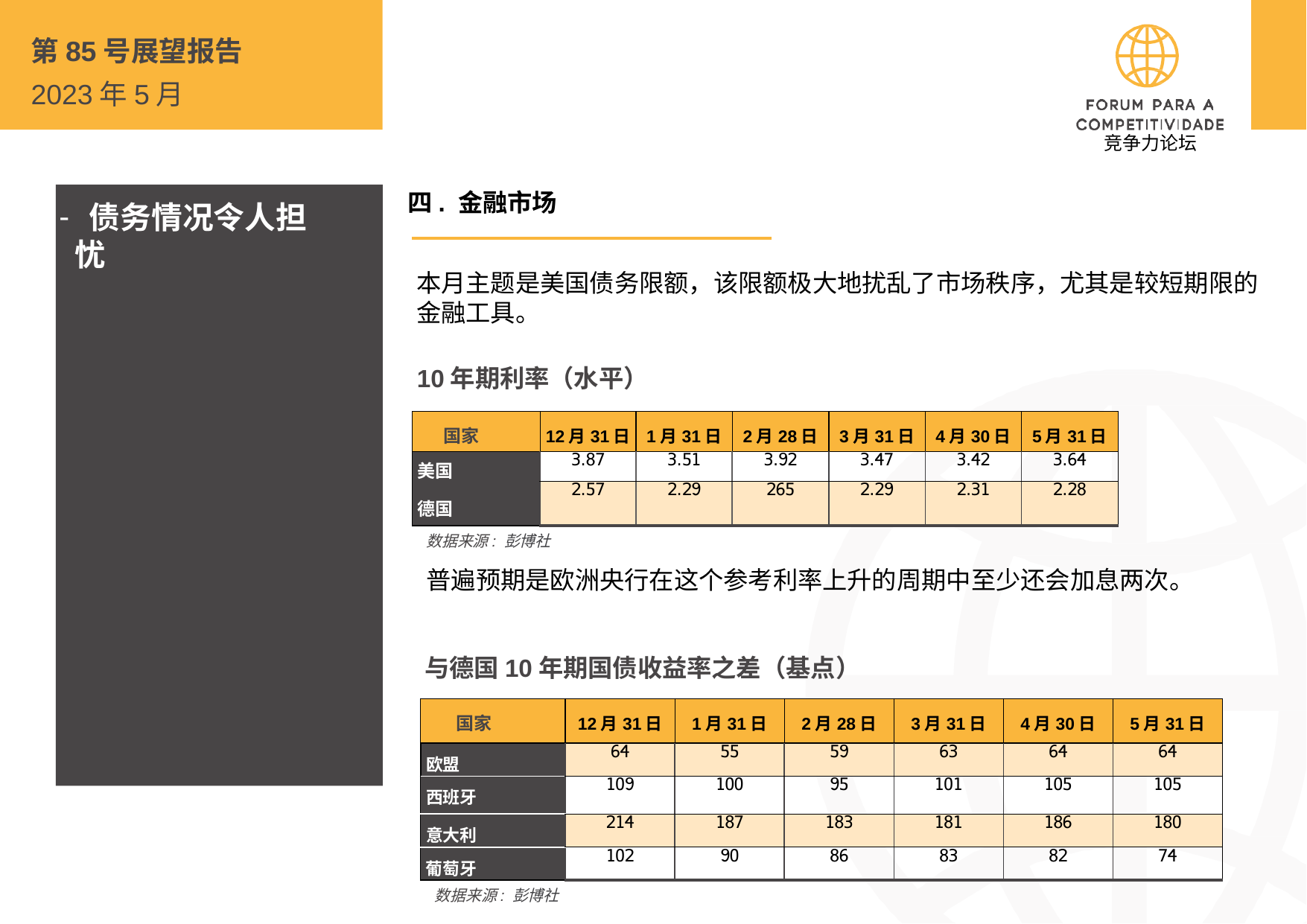

第85号展望报告
2023年5月
   竞争力论坛
 债务情况令人担忧

四. 金融市场

本月主题是美国债务限额，该限额极大地扰乱了市场秩序，尤其是较短期限的金融工具。
10年期利率（水平）
| 国家 | 12月31日 | 1月31日 | 2月28日 | 3月31日 | 4月30日 | 5月31日 |
| --- | --- | --- | --- | --- | --- | --- |
| 美国 德国 | 3.87 | 3.51 | 3.92 | 3.47 | 3.42 | 3.64 |
|  | 2.57 | 2.29 | 265 | 2.29 | 2.31 | 2.28 |
数据来源: 彭博社
普遍预期是欧洲央行在这个参考利率上升的周期中至少还会加息两次。
与德国10年期国债收益率之差（基点）
| 国家 | 12月31日 | 1月31日 | 2月28日 | 3月31日 | 4月30日 | 5月31日 |
| --- | --- | --- | --- | --- | --- | --- |
| 欧盟 | 64 | 55 | 59 | 63 | 64 | 64 |
| 西班牙 | 109 | 100 | 95 | 101 | 105 | 105 |
| 意大利 | 214 | 187 | 183 | 181 | 186 | 180 |
| 葡萄牙 | 102 | 90 | 86 | 83 | 82 | 74 |
数据来源: 彭博社